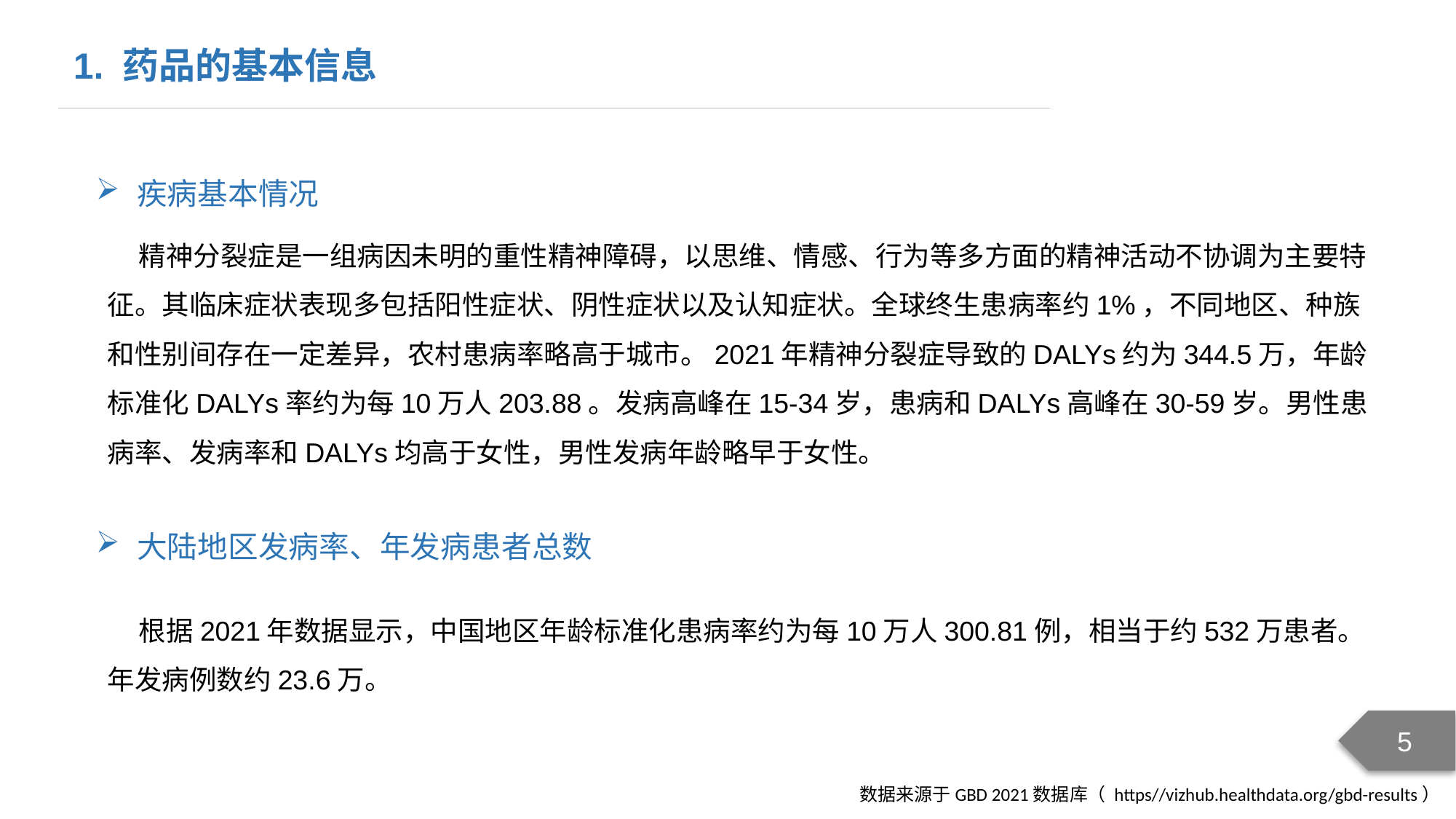

1. 药品的基本信息
疾病基本情况
    精神分裂症是一组病因未明的重性精神障碍，以思维、情感、行为等多方面的精神活动不协调为主要特征。其临床症状表现多包括阳性症状、阴性症状以及认知症状。全球终生患病率约1%，不同地区、种族和性别间存在一定差异，农村患病率略高于城市。2021年精神分裂症导致的DALYs约为344.5万，年龄标准化DALYs率约为每10万人203.88。发病高峰在15-34岁，患病和DALYs高峰在30-59岁。男性患病率、发病率和DALYs均高于女性，男性发病年龄略早于女性。
大陆地区发病率、年发病患者总数
    根据2021年数据显示，中国地区年龄标准化患病率约为每10万人300.81例，相当于约532万患者。年发病例数约23.6万。
数据来源于GBD 2021数据库（ https//vizhub.healthdata.org/gbd-results）